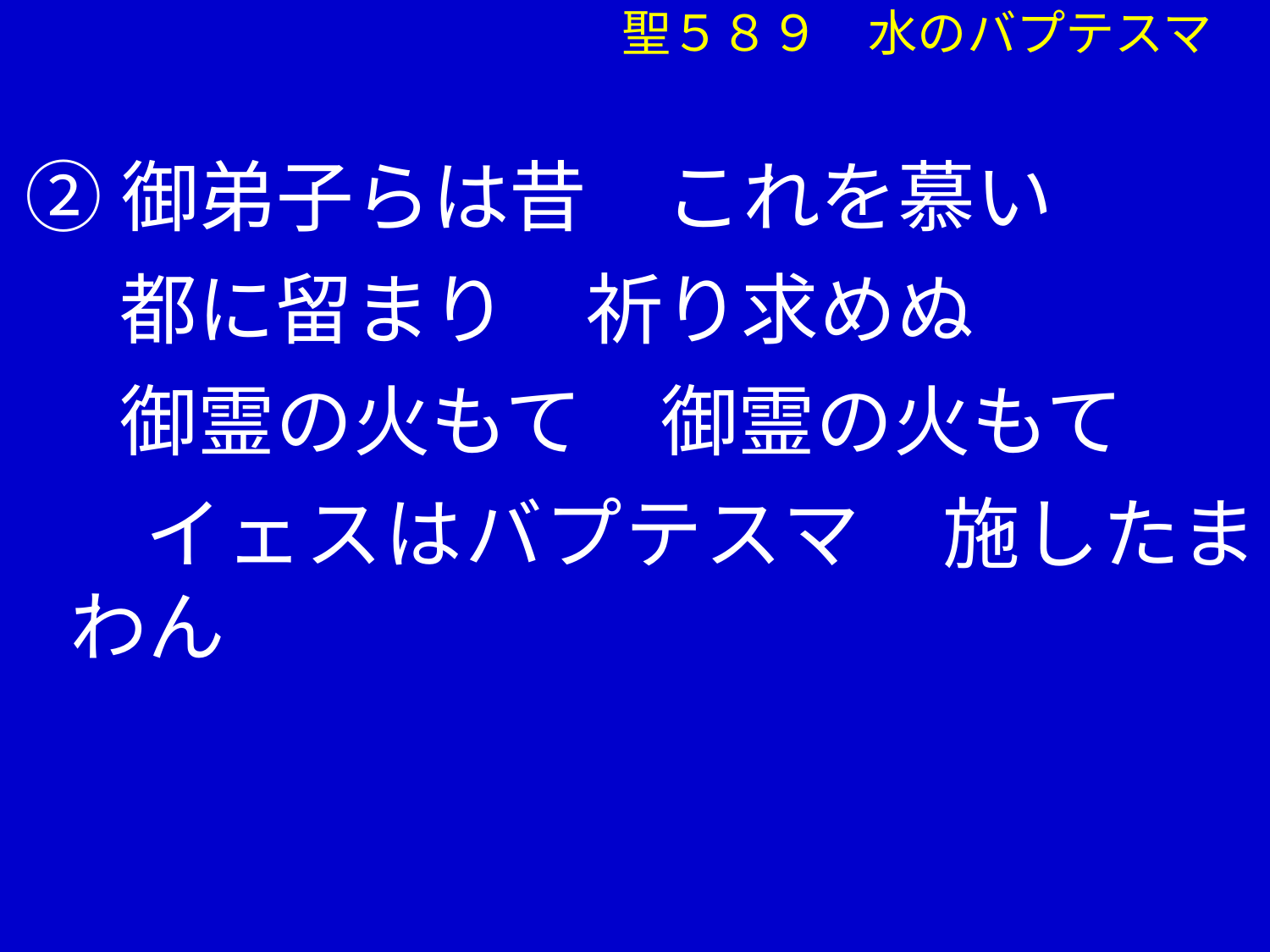

聖５８９　水のバプテスマ
②御弟子らは昔　これを慕い
　 都に留まり　祈り求めぬ
　 御霊の火もて　御霊の火もて
 　イェスはバプテスマ　施したまわん